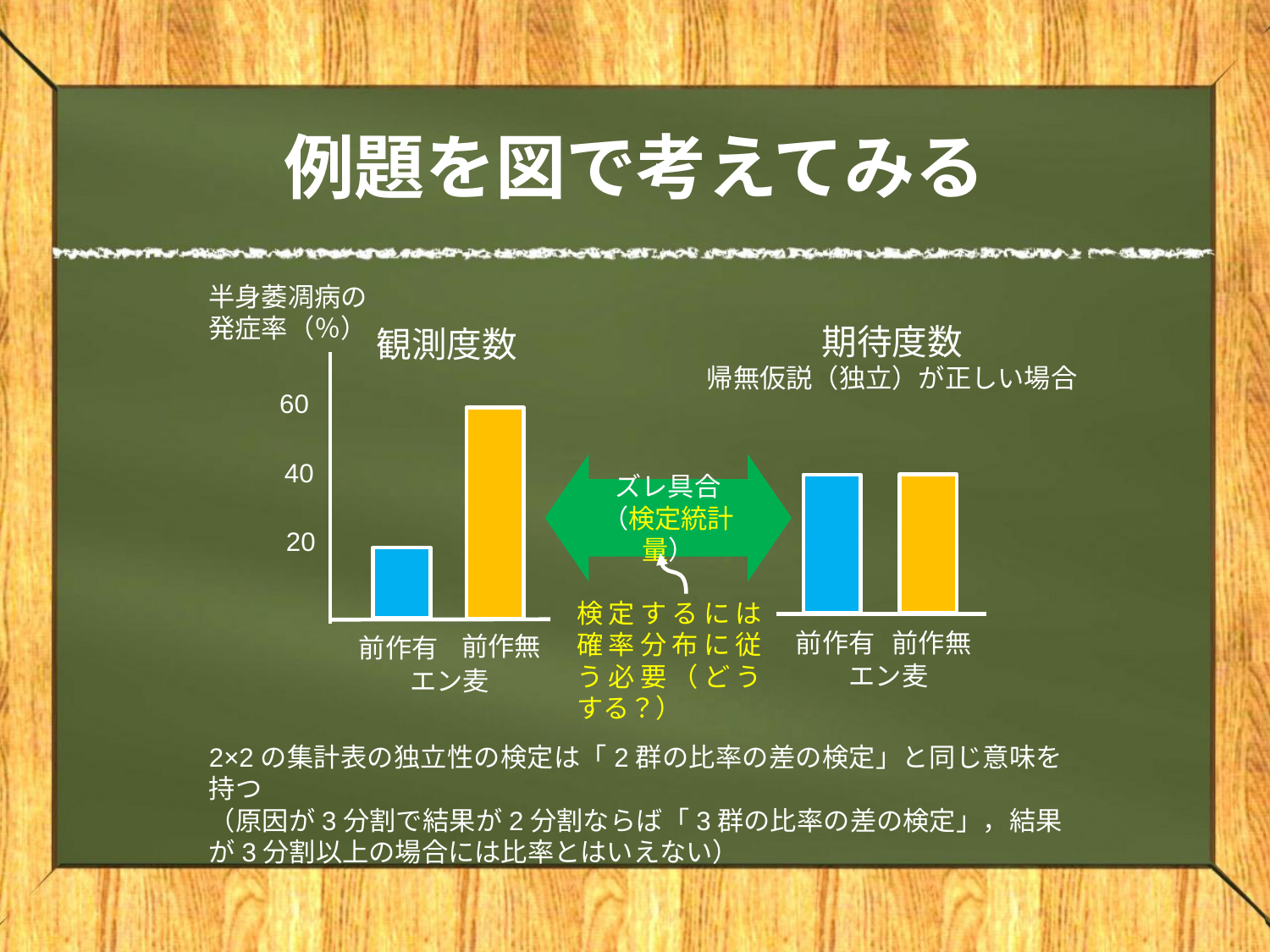

# 例題を図で考えてみる
半身萎凋病の
発症率（％）
期待度数
帰無仮説（独立）が正しい場合
観測度数
60

40
ズレ具合
（検定統計量）

20

検定するには確率分布に従う必要（どうする？）
前作有
前作無
前作無
前作有
エン麦
エン麦
2×2の集計表の独立性の検定は「2群の比率の差の検定」と同じ意味を持つ
（原因が3分割で結果が2分割ならば「3群の比率の差の検定」，結果が3分割以上の場合には比率とはいえない）